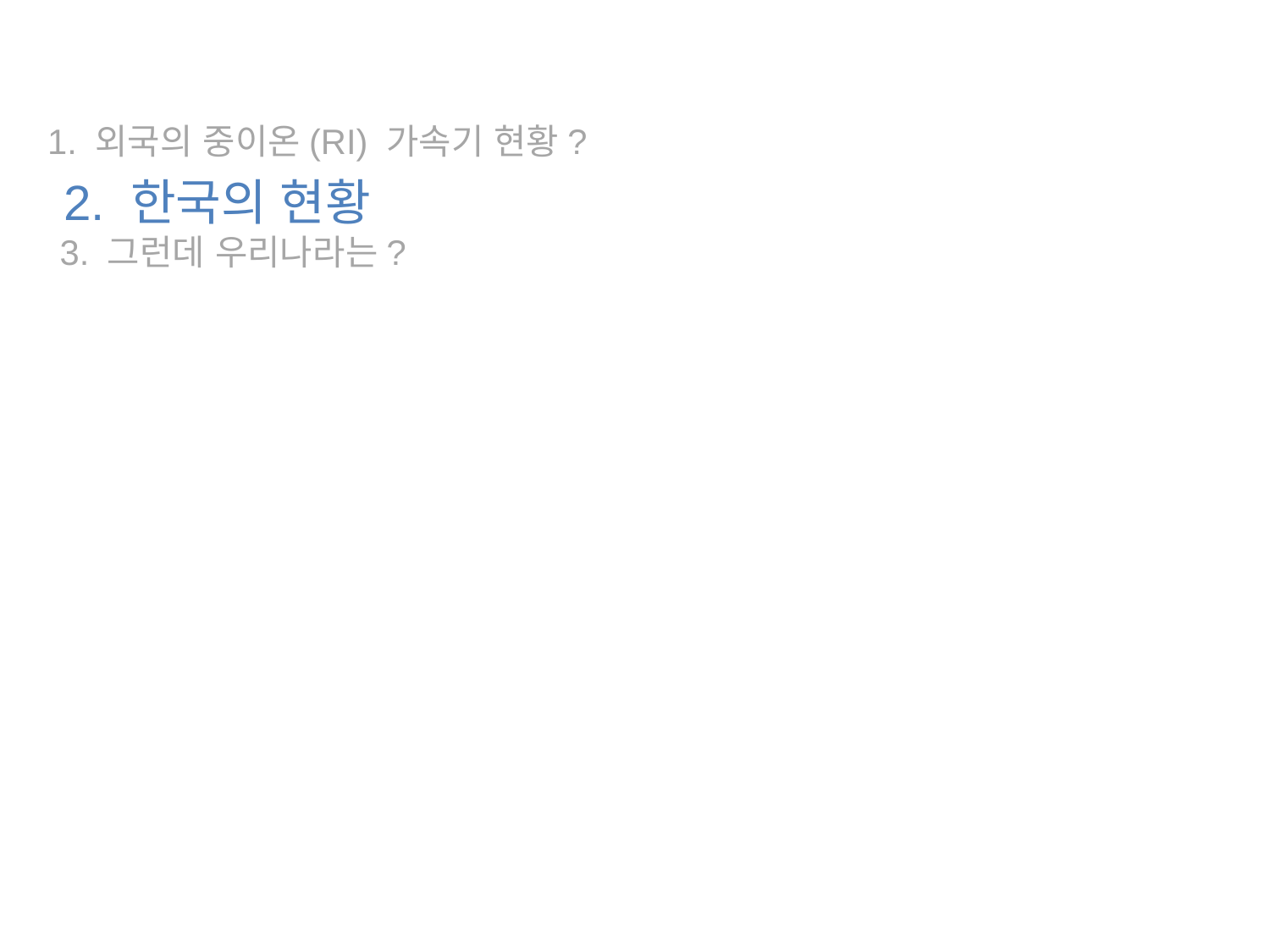

1. 외국의 중이온(RI) 가속기 현황?
2. 한국의 현황
3. 그런데 우리나라는?